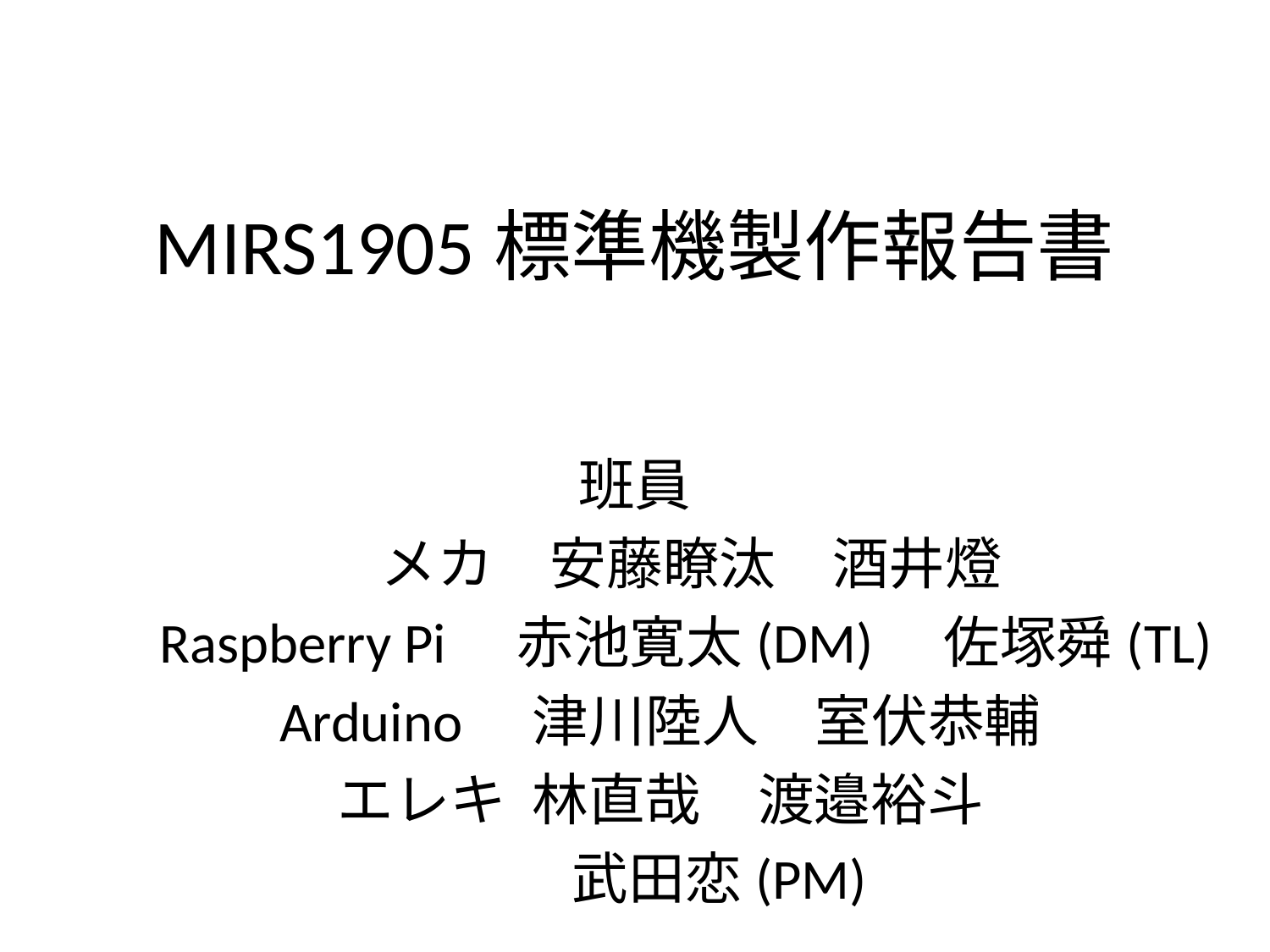

# MIRS1905標準機製作報告書
班員
　　メカ　安藤瞭汰　酒井燈
        Raspberry Pi　赤池寛太(DM)　佐塚舜(TL)
    Arduino　津川陸人　室伏恭輔
   エレキ  林直哉　渡邉裕斗
　　　武田恋(PM)